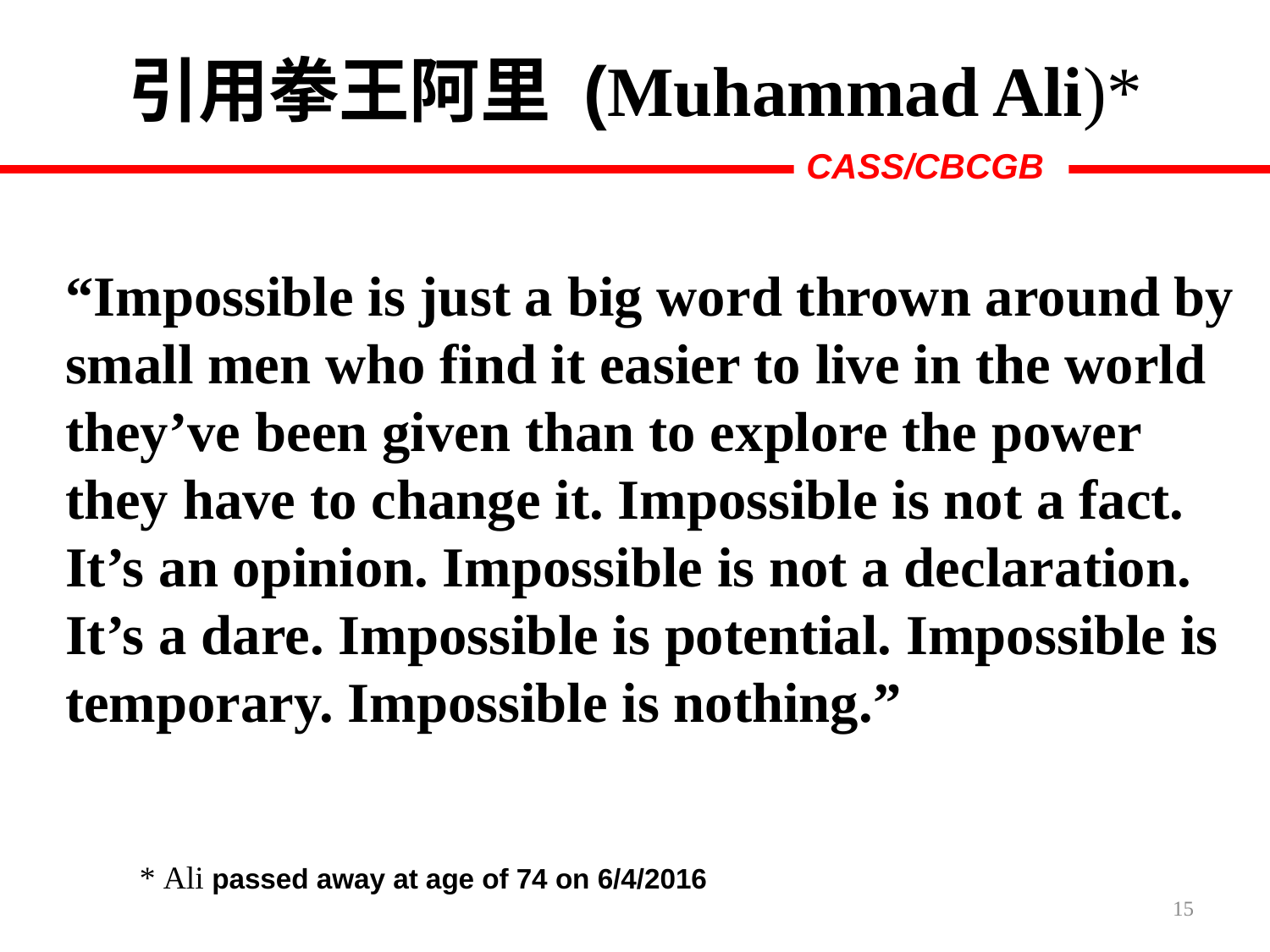

引用拳王阿里 (Muhammad Ali)*
“Impossible is just a big word thrown around by small men who find it easier to live in the world they’ve been given than to explore the power they have to change it. Impossible is not a fact. It’s an opinion. Impossible is not a declaration. It’s a dare. Impossible is potential. Impossible is temporary. Impossible is nothing.”
* Ali passed away at age of 74 on 6/4/2016
15